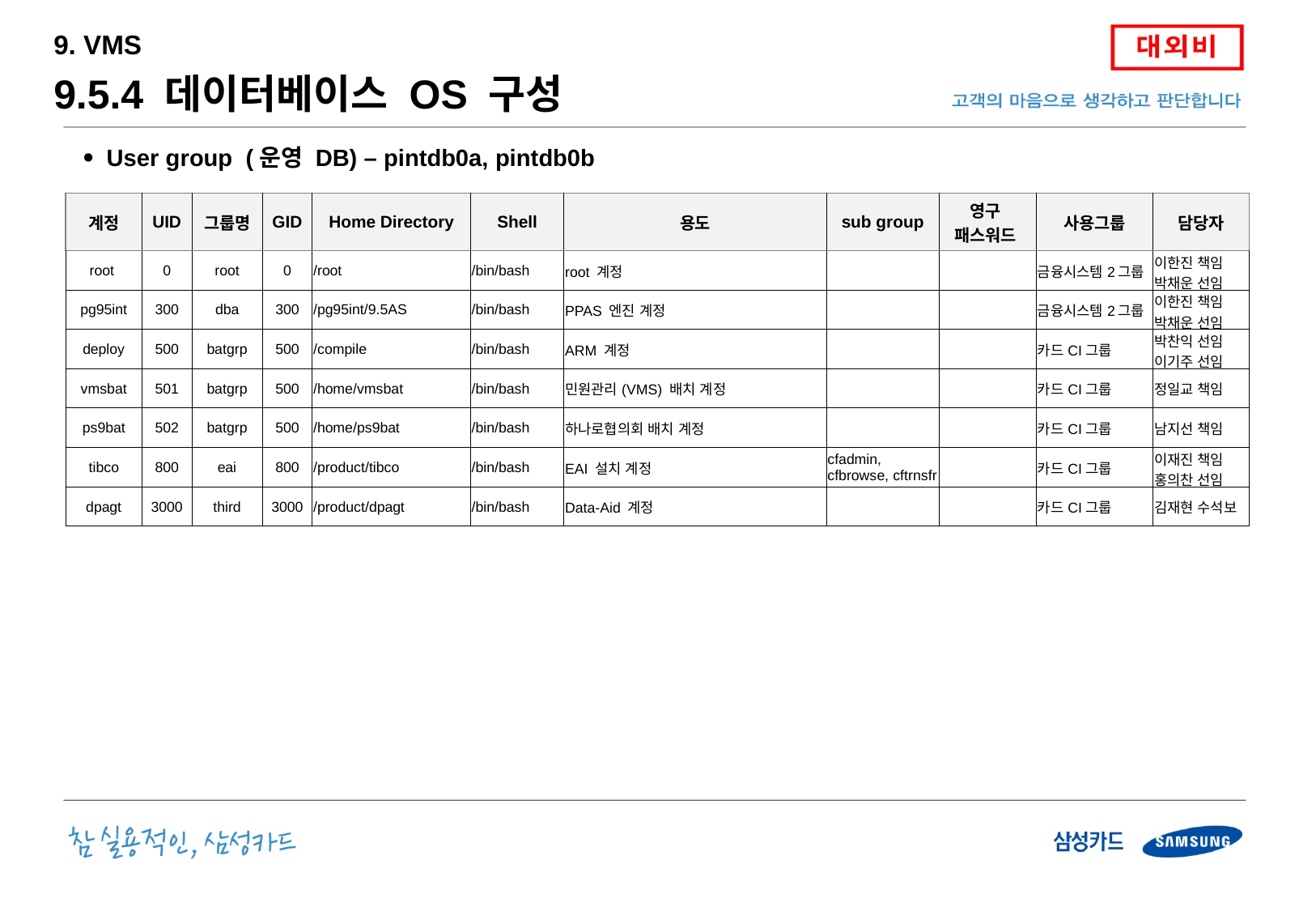

9. VMS
9.5.4 데이터베이스 OS 구성
User group  (운영 DB) – pintdb0a, pintdb0b
| 계정 | UID | 그룹명 | GID | Home Directory | Shell | 용도 | sub group | 영구 패스워드 | 사용그룹 | 담당자 |
| --- | --- | --- | --- | --- | --- | --- | --- | --- | --- | --- |
| root | 0 | root | 0 | /root | /bin/bash | root 계정 |  |  | 금융시스템2그룹 | 이한진 책임 박채운 선임 |
| pg95int | 300 | dba | 300 | /pg95int/9.5AS | /bin/bash | PPAS 엔진 계정 |  |  | 금융시스템2그룹 | 이한진 책임 박채운 선임 |
| deploy | 500 | batgrp | 500 | /compile | /bin/bash | ARM 계정 |  |  | 카드CI그룹 | 박찬익 선임 이기주 선임 |
| vmsbat | 501 | batgrp | 500 | /home/vmsbat | /bin/bash | 민원관리(VMS) 배치 계정 |  |  | 카드CI그룹 | 정일교 책임 |
| ps9bat | 502 | batgrp | 500 | /home/ps9bat | /bin/bash | 하나로협의회 배치 계정 |  |  | 카드CI그룹 | 남지선 책임 |
| tibco | 800 | eai | 800 | /product/tibco | /bin/bash | EAI 설치 계정 | cfadmin, cfbrowse, cftrnsfr |  | 카드CI그룹 | 이재진 책임 홍의찬 선임 |
| dpagt | 3000 | third | 3000 | /product/dpagt | /bin/bash | Data-Aid 계정 |  |  | 카드CI그룹 | 김재현 수석보 |